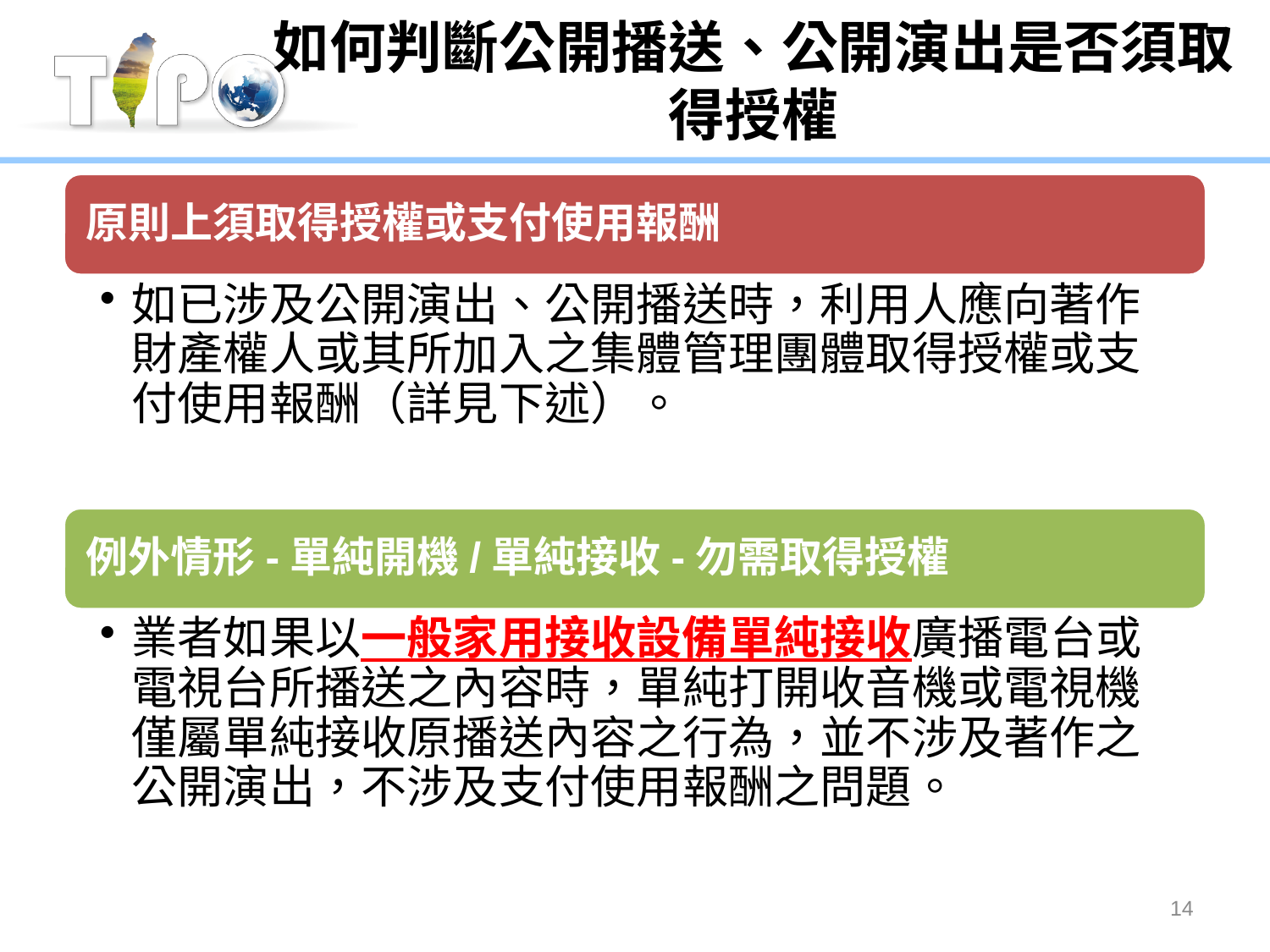

# 如何判斷公開播送、公開演出是否須取得授權
原則上須取得授權或支付使用報酬
如已涉及公開演出、公開播送時，利用人應向著作財產權人或其所加入之集體管理團體取得授權或支付使用報酬（詳見下述）。
例外情形-單純開機/單純接收-勿需取得授權
業者如果以一般家用接收設備單純接收廣播電台或電視台所播送之內容時，單純打開收音機或電視機僅屬單純接收原播送內容之行為，並不涉及著作之公開演出，不涉及支付使用報酬之問題。
14